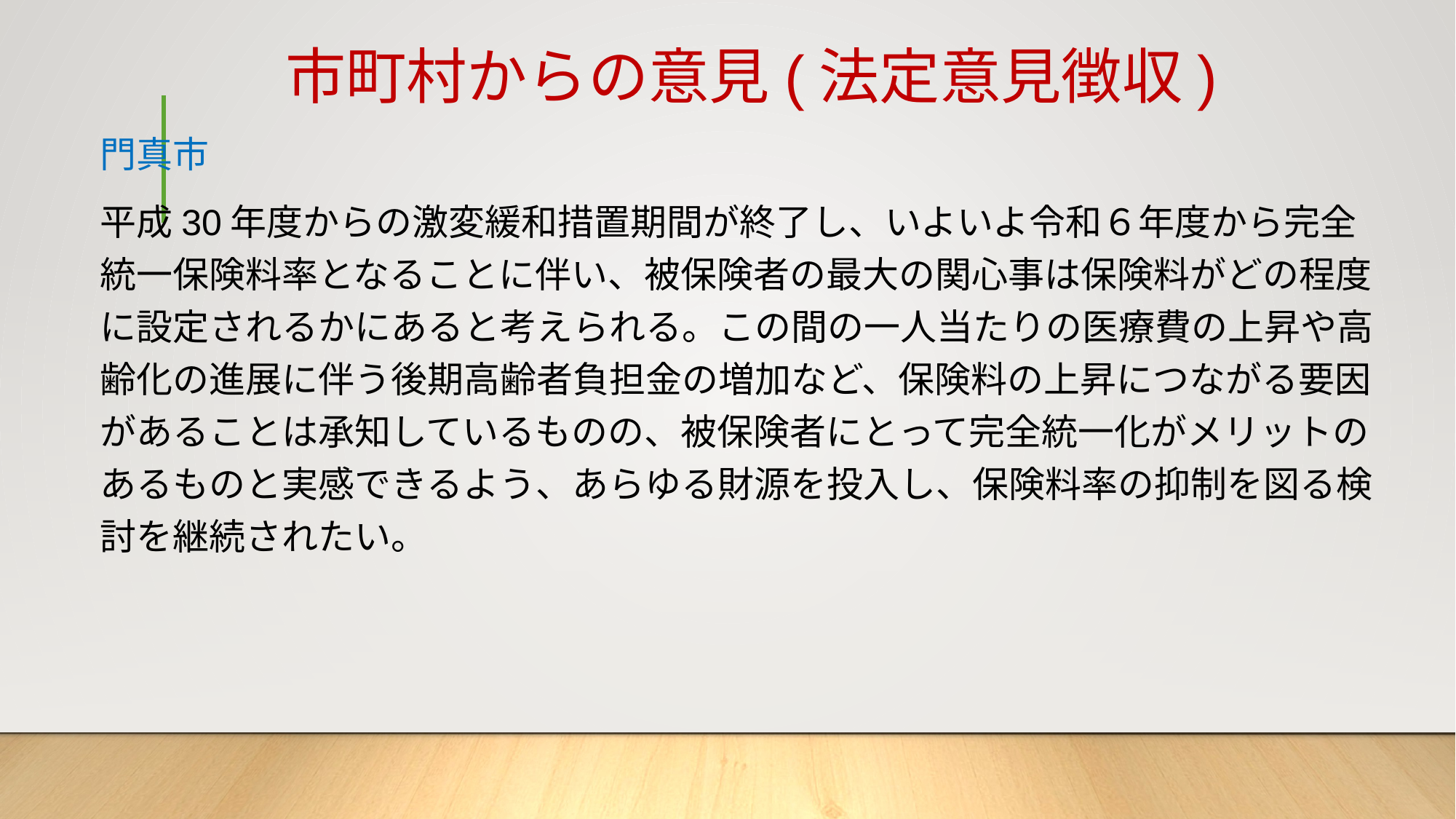

# 市町村からの意見(法定意見徴収)
門真市
平成30年度からの激変緩和措置期間が終了し、いよいよ令和６年度から完全統一保険料率となることに伴い、被保険者の最大の関心事は保険料がどの程度に設定されるかにあると考えられる。この間の一人当たりの医療費の上昇や高齢化の進展に伴う後期高齢者負担金の増加など、保険料の上昇につながる要因があることは承知しているものの、被保険者にとって完全統一化がメリットのあるものと実感できるよう、あらゆる財源を投入し、保険料率の抑制を図る検討を継続されたい。